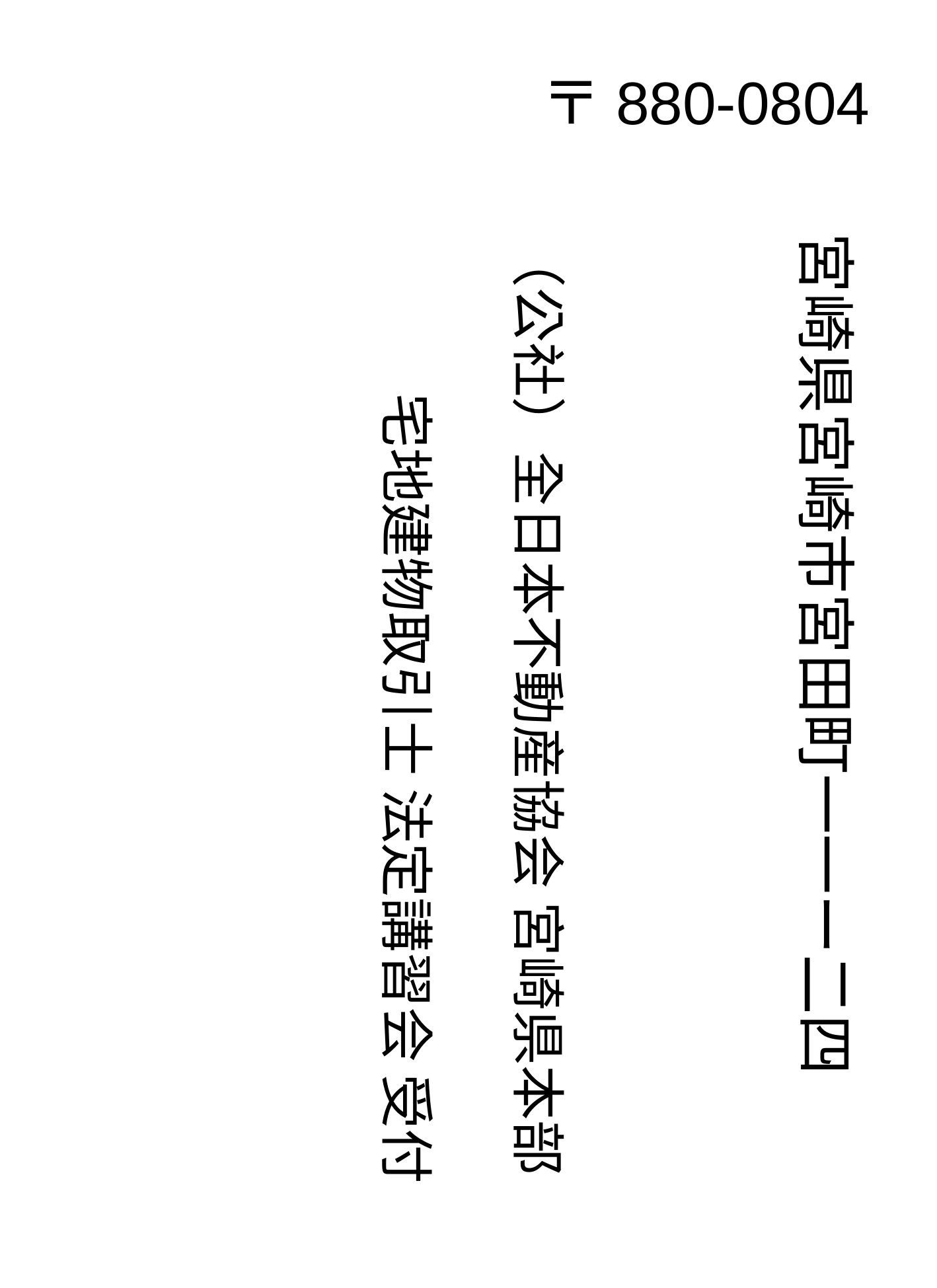

〒880-0804
宮崎県宮崎市宮田町一一ー二四
（公社）全日本不動産協会 宮崎県本部

宅地建物取引士 法定講習会 受付